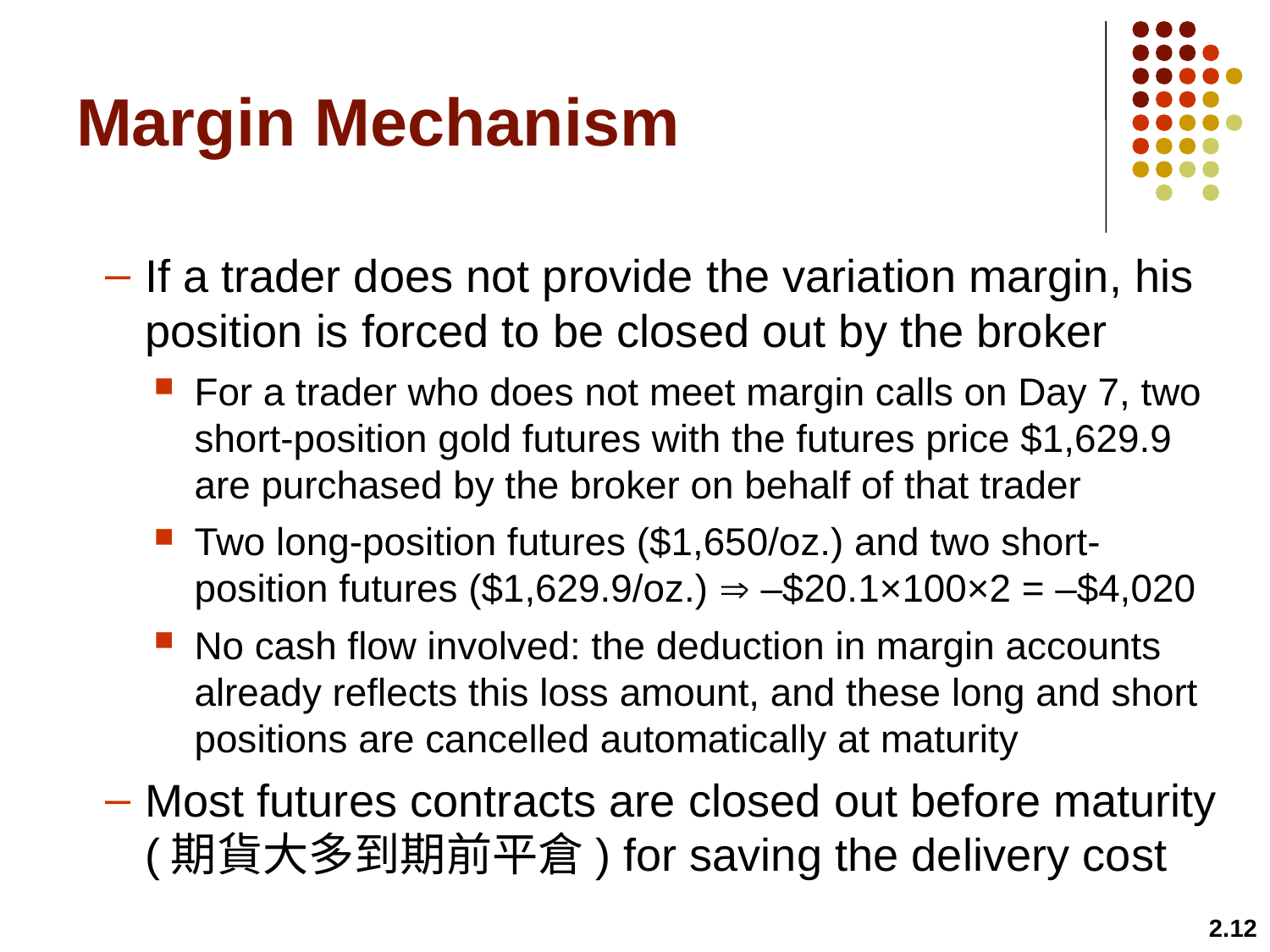

# Margin Mechanism
If a trader does not provide the variation margin, his position is forced to be closed out by the broker
For a trader who does not meet margin calls on Day 7, two short-position gold futures with the futures price $1,629.9 are purchased by the broker on behalf of that trader
Two long-position futures ($1,650/oz.) and two short- position futures ($1,629.9/oz.) ⇒ –$20.1×100×2 = –$4,020
No cash flow involved: the deduction in margin accounts already reflects this loss amount, and these long and short positions are cancelled automatically at maturity
Most futures contracts are closed out before maturity (期貨大多到期前平倉) for saving the delivery cost

2.12